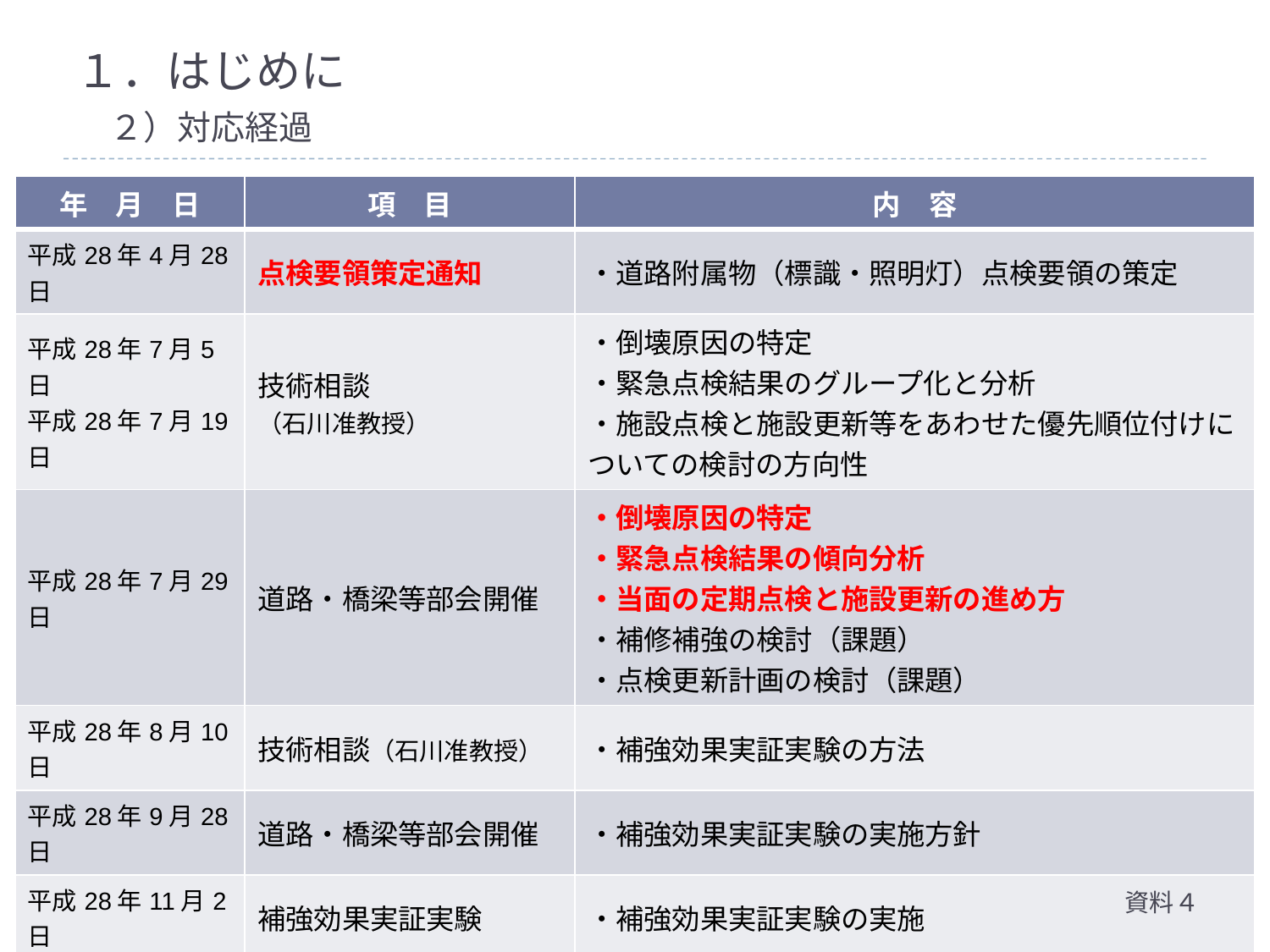

１．はじめに
　２）対応経過
| 年　月　日 | 項　目 | 内　容 |
| --- | --- | --- |
| 平成28年4月28日 | 点検要領策定通知 | ・道路附属物（標識・照明灯）点検要領の策定 |
| 平成28年7月5日 平成28年7月19日 | 技術相談 （石川准教授） | ・倒壊原因の特定 ・緊急点検結果のグループ化と分析 ・施設点検と施設更新等をあわせた優先順位付けについての検討の方向性 |
| 平成28年7月29日 | 道路・橋梁等部会開催 | ・倒壊原因の特定 ・緊急点検結果の傾向分析 ・当面の定期点検と施設更新の進め方 ・補修補強の検討（課題） ・点検更新計画の検討（課題） |
| 平成28年8月10日 | 技術相談（石川准教授） | ・補強効果実証実験の方法 |
| 平成28年9月28日 | 道路・橋梁等部会開催 | ・補強効果実証実験の実施方針 |
| 平成28年11月2日 | 補強効果実証実験 | ・補強効果実証実験の実施 |
| 平成29年1月20日 | 技術相談（石川准教授） | ・補強効果実証実験結果の確認 |
| 平成29年2月8日 | 道路・橋梁等部会開催 | ・補修補強の検討 ・点検更新計画の検討 |
資料４
5